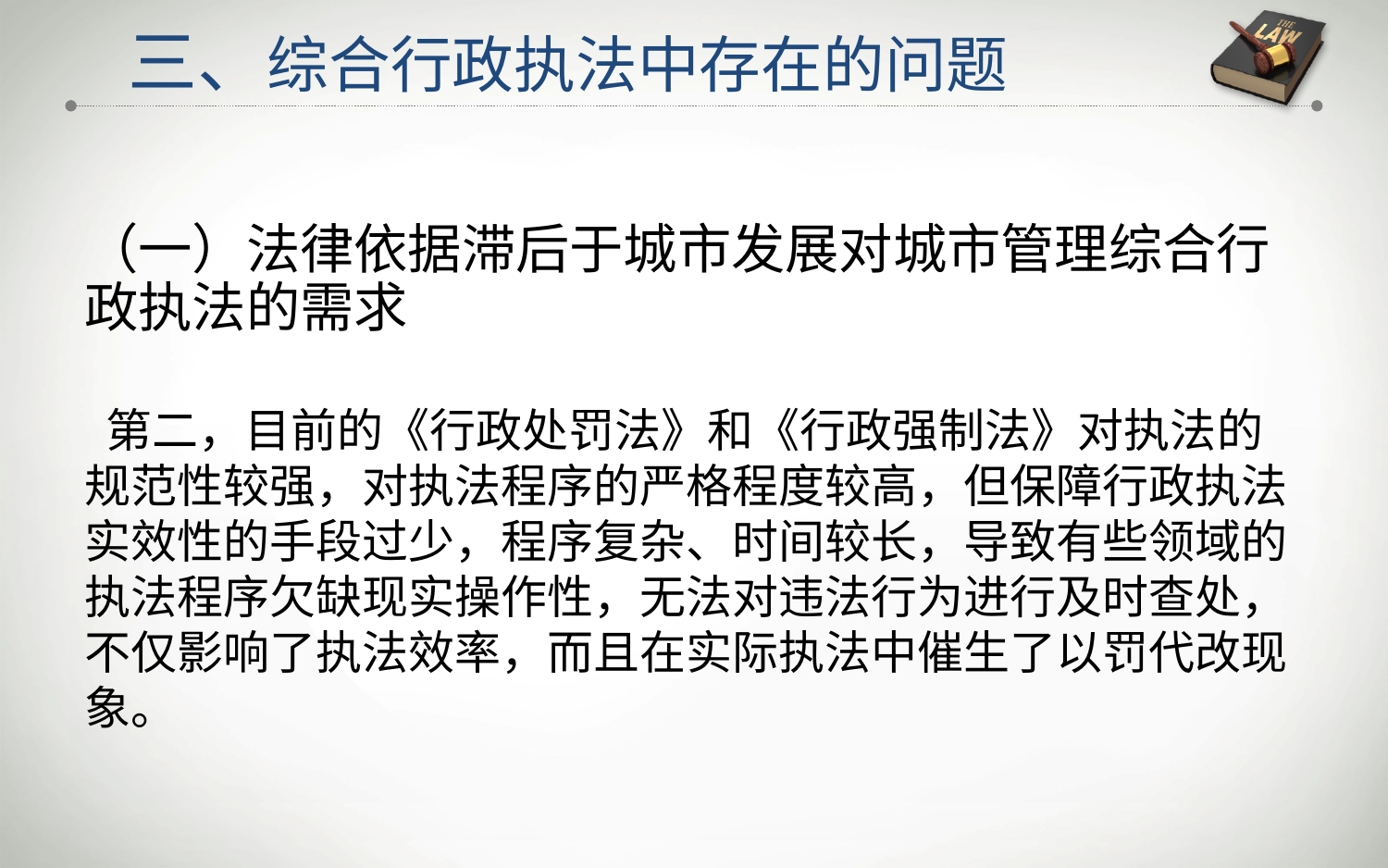

三、综合行政执法中存在的问题
（一）法律依据滞后于城市发展对城市管理综合行政执法的需求

 第二，目前的《行政处罚法》和《行政强制法》对执法的规范性较强，对执法程序的严格程度较高，但保障行政执法实效性的手段过少，程序复杂、时间较长，导致有些领域的执法程序欠缺现实操作性，无法对违法行为进行及时查处，不仅影响了执法效率，而且在实际执法中催生了以罚代改现象。